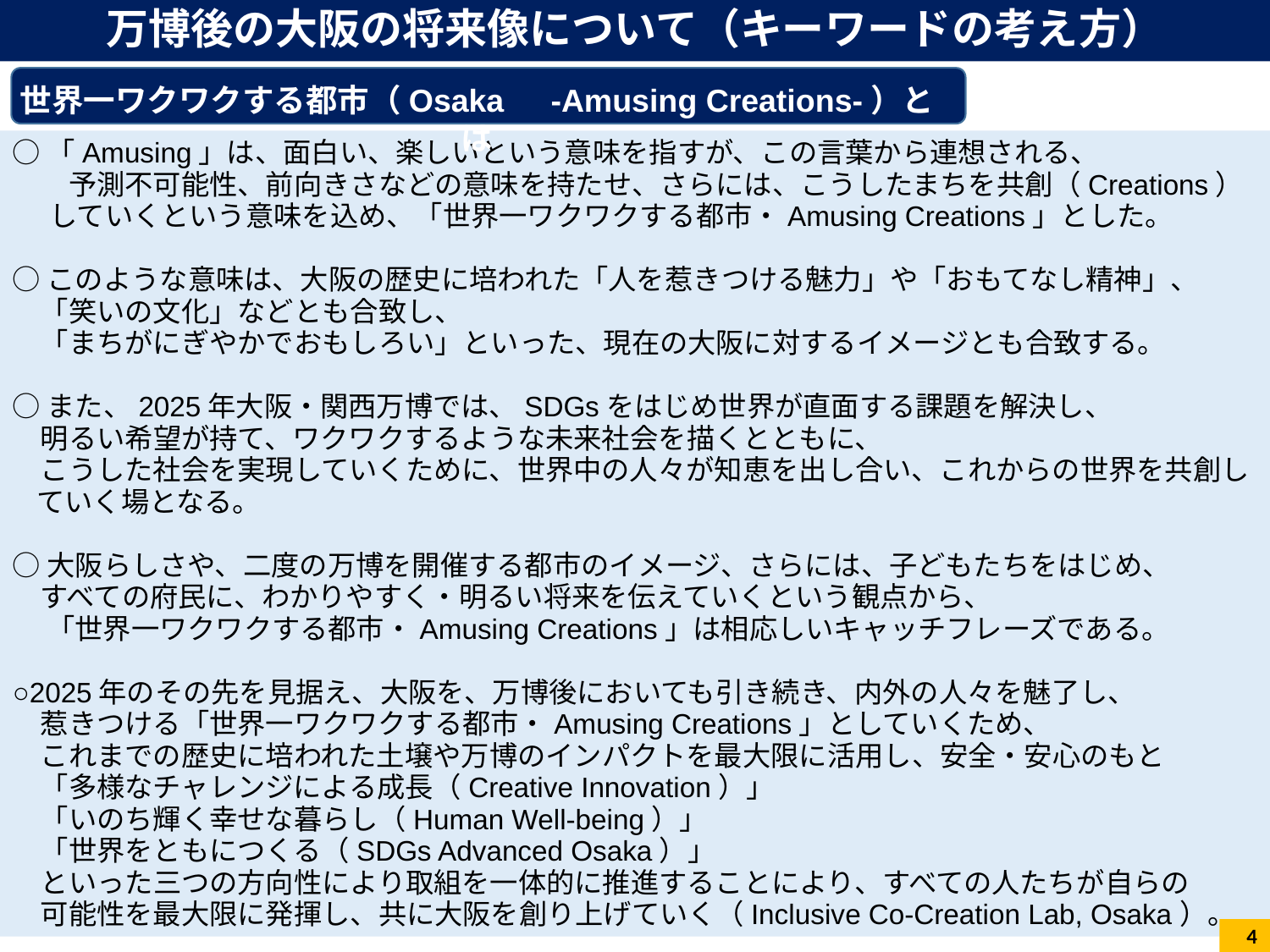

万博後の大阪の将来像について（キーワードの考え方）

世界一ワクワクする都市（Osaka　-Amusing Creations-）とは
○「Amusing」は、面白い、楽しいという意味を指すが、この言葉から連想される、
　　予測不可能性、前向きさなどの意味を持たせ、さらには、こうしたまちを共創（Creations）していくという意味を込め、「世界一ワクワクする都市・Amusing Creations」とした。

○このような意味は、大阪の歴史に培われた「人を惹きつける魅力」や「おもてなし精神」、
　「笑いの文化」などとも合致し、
　「まちがにぎやかでおもしろい」といった、現在の大阪に対するイメージとも合致する。

○また、2025年大阪・関西万博では、SDGsをはじめ世界が直面する課題を解決し、
　明るい希望が持て、ワクワクするような未来社会を描くとともに、
　こうした社会を実現していくために、世界中の人々が知恵を出し合い、これからの世界を共創していく場となる。

○大阪らしさや、二度の万博を開催する都市のイメージ、さらには、子どもたちをはじめ、
　すべての府民に、わかりやすく・明るい将来を伝えていくという観点から、
　 「世界一ワクワクする都市・Amusing Creations」は相応しいキャッチフレーズである。

○2025年のその先を見据え、大阪を、万博後においても引き続き、内外の人々を魅了し、
　惹きつける「世界一ワクワクする都市・Amusing Creations」としていくため、
　これまでの歴史に培われた土壌や万博のインパクトを最大限に活用し、安全・安心のもと
　「多様なチャレンジによる成長（Creative Innovation）」
　「いのち輝く幸せな暮らし（Human Well-being）」
　「世界をともにつくる（SDGs Advanced Osaka）」
　といった三つの方向性により取組を一体的に推進することにより、すべての人たちが自らの
　可能性を最大限に発揮し、共に大阪を創り上げていく（Inclusive Co-Creation Lab, Osaka）。
4